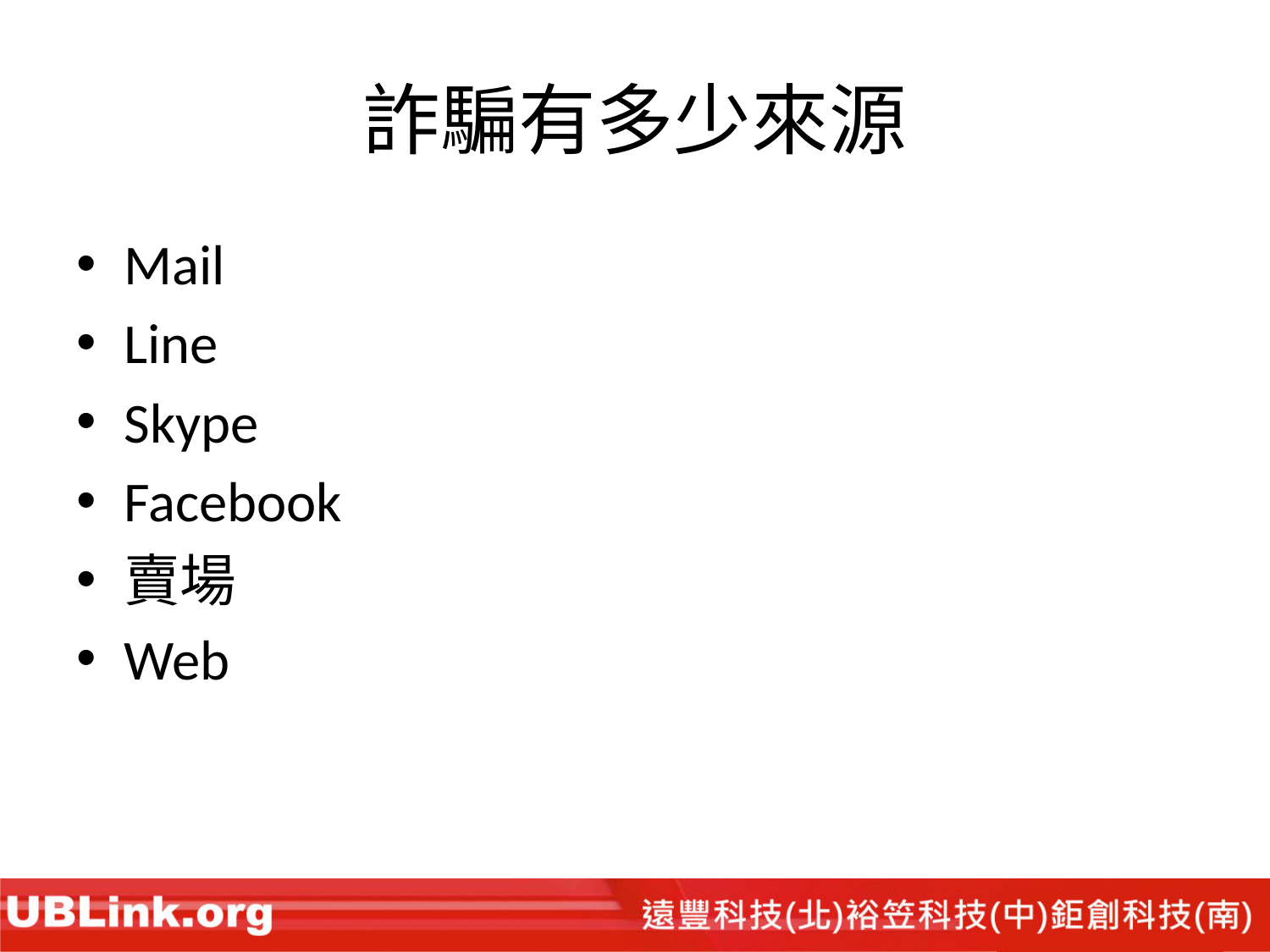

# 詐騙有多少來源
Mail
Line
Skype
Facebook
賣場
Web